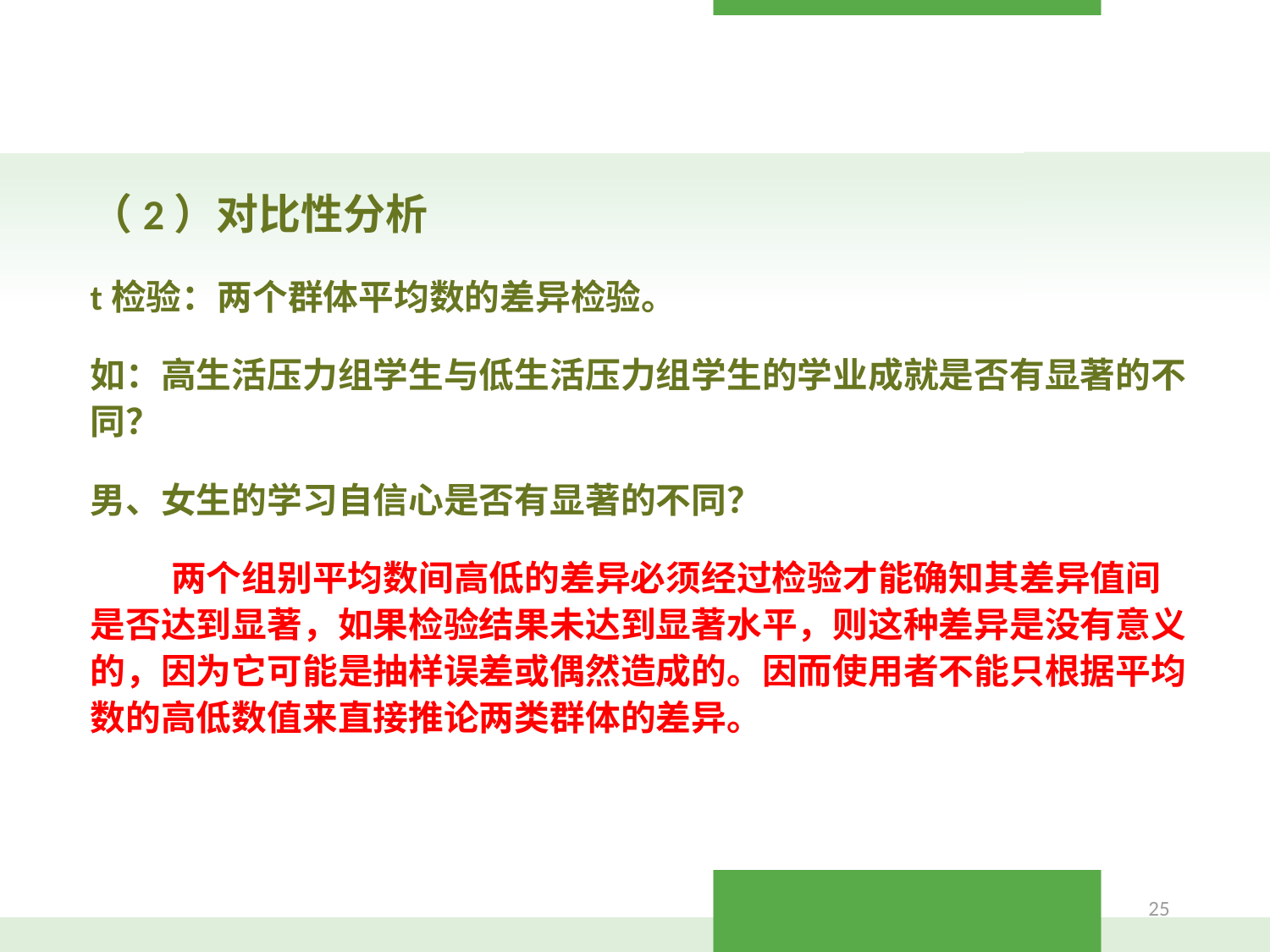

#
（2）对比性分析
t检验：两个群体平均数的差异检验。
如：高生活压力组学生与低生活压力组学生的学业成就是否有显著的不同？
男、女生的学习自信心是否有显著的不同？
         两个组别平均数间高低的差异必须经过检验才能确知其差异值间是否达到显著，如果检验结果未达到显著水平，则这种差异是没有意义的，因为它可能是抽样误差或偶然造成的。因而使用者不能只根据平均数的高低数值来直接推论两类群体的差异。

25